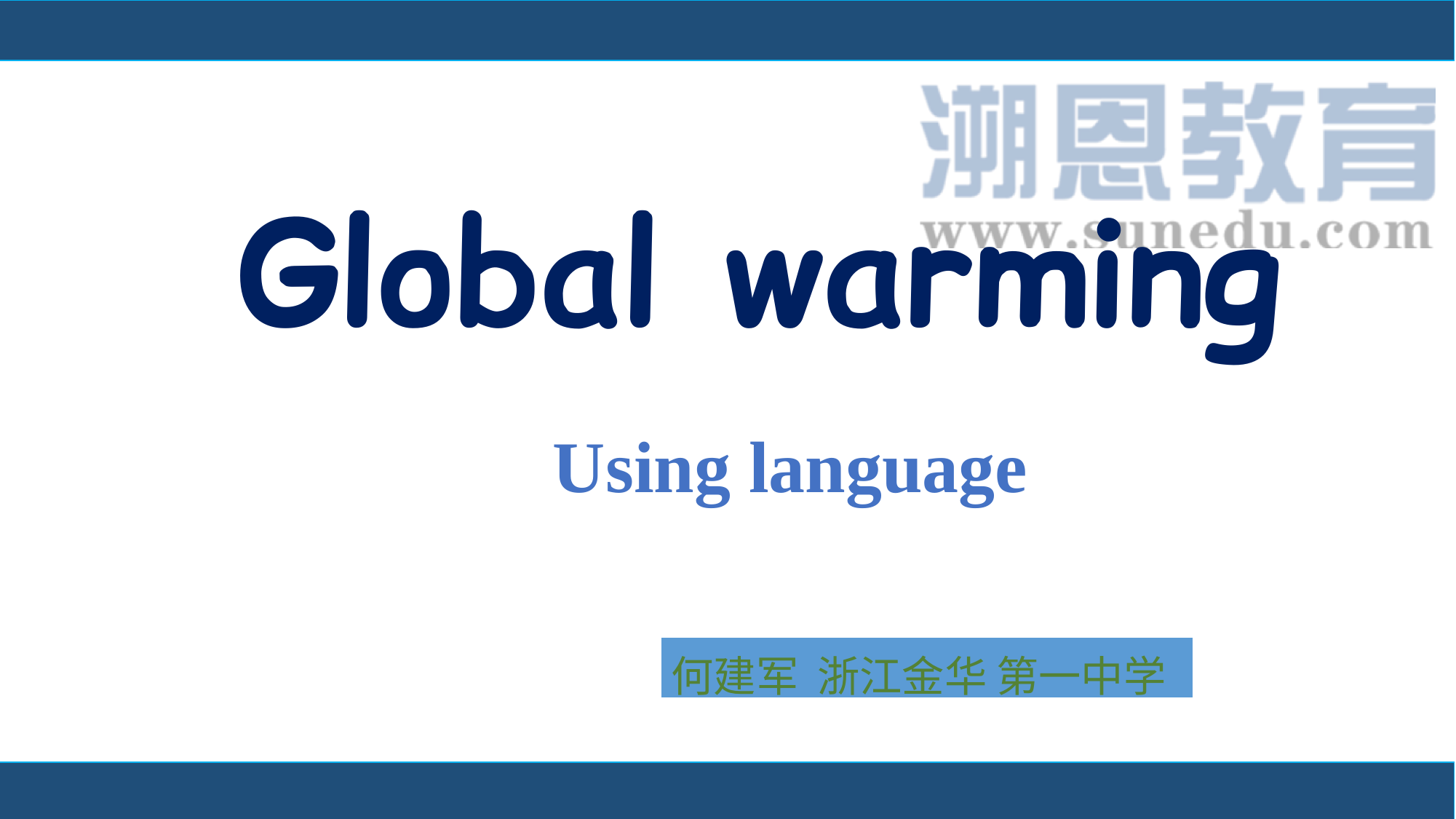

Global warming

                       Using language

| 何建军 浙江金华 第一中学 |
| --- |